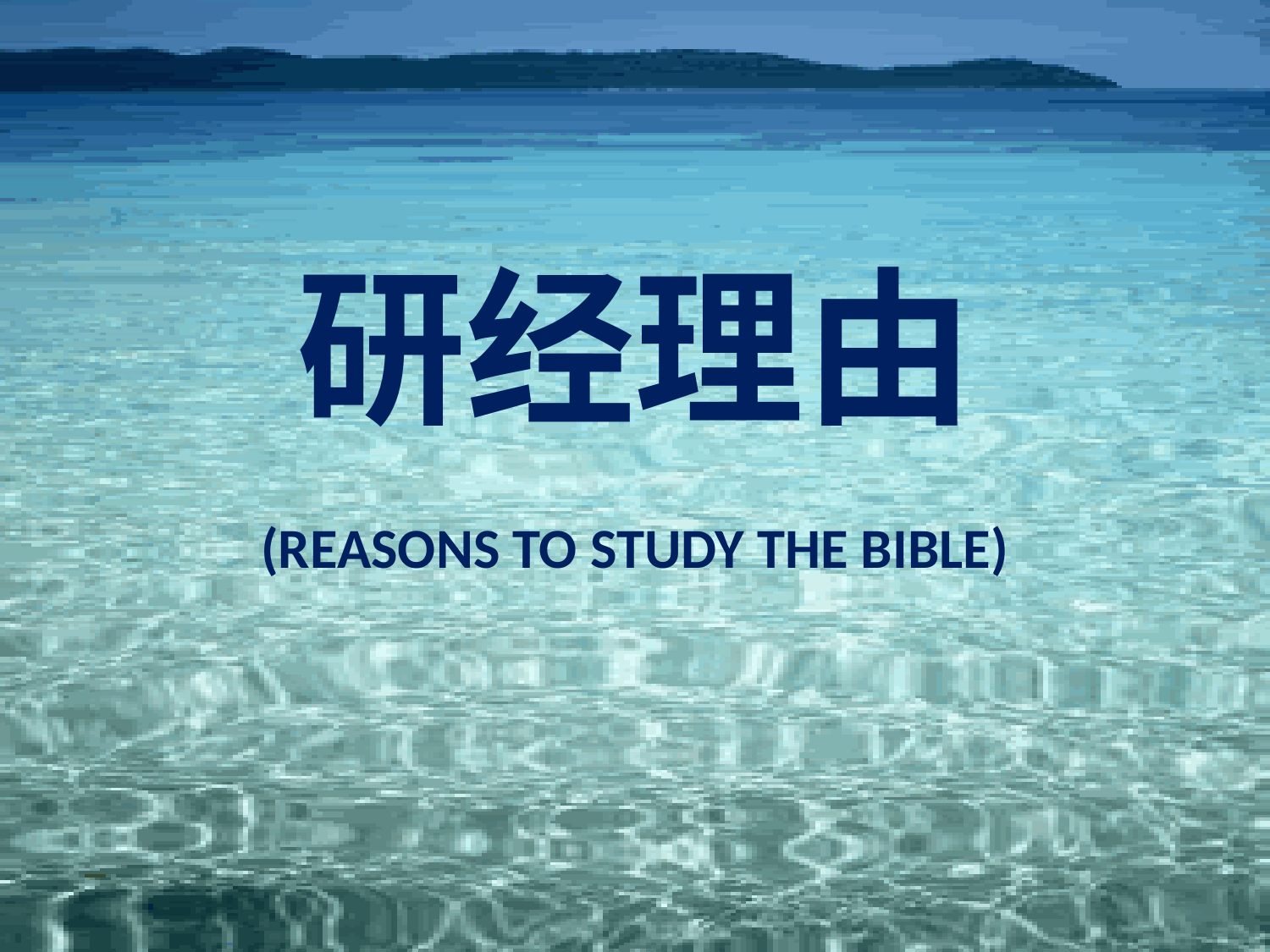

# 研经理由 (Reasons to Study the Bible)